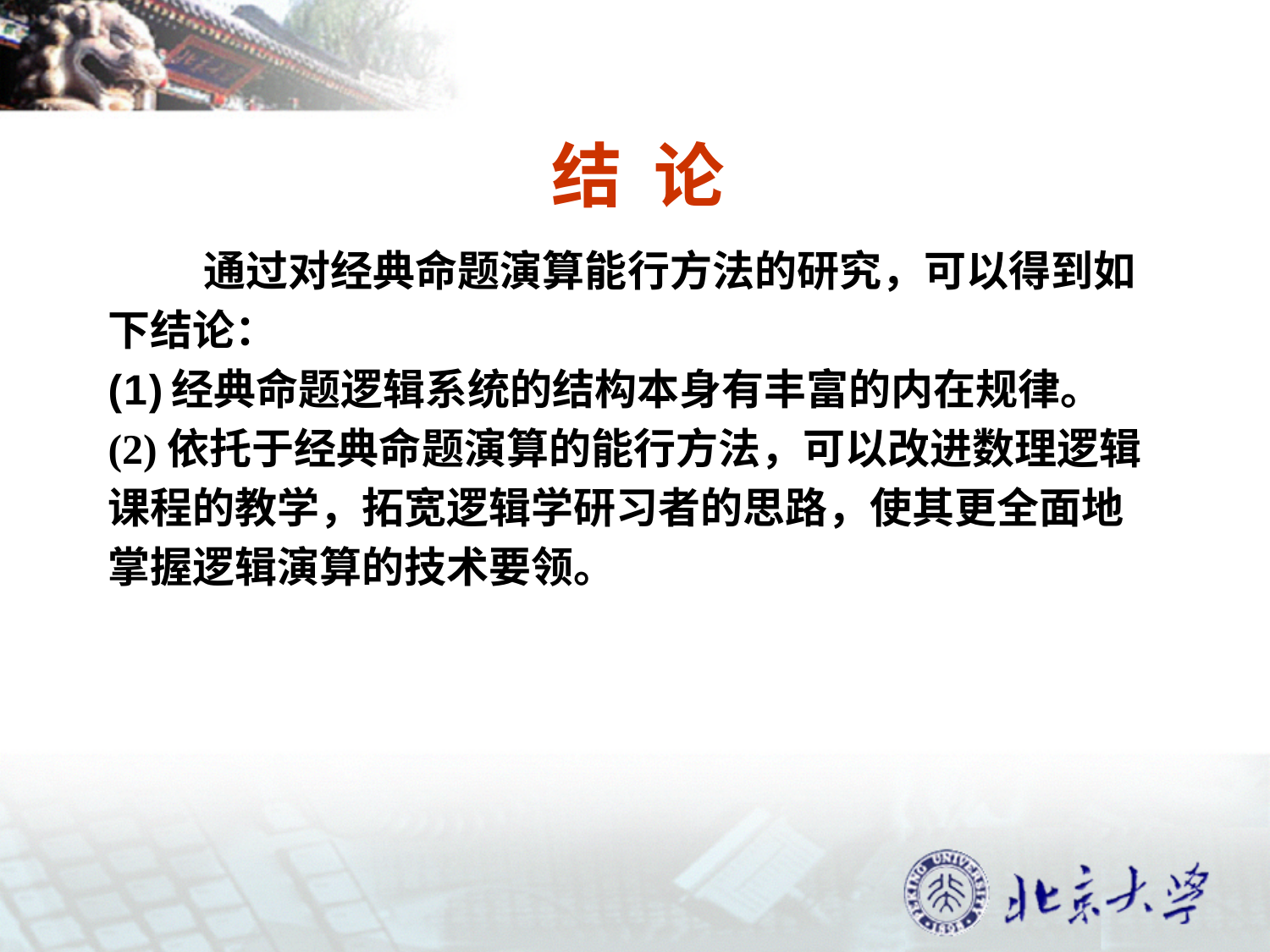

# 结  论
         通过对经典命题演算能行方法的研究，可以得到如
下结论：
经典命题逻辑系统的结构本身有丰富的内在规律。
(2)依托于经典命题演算的能行方法，可以改进数理逻辑
课程的教学，拓宽逻辑学研习者的思路，使其更全面地
掌握逻辑演算的技术要领。